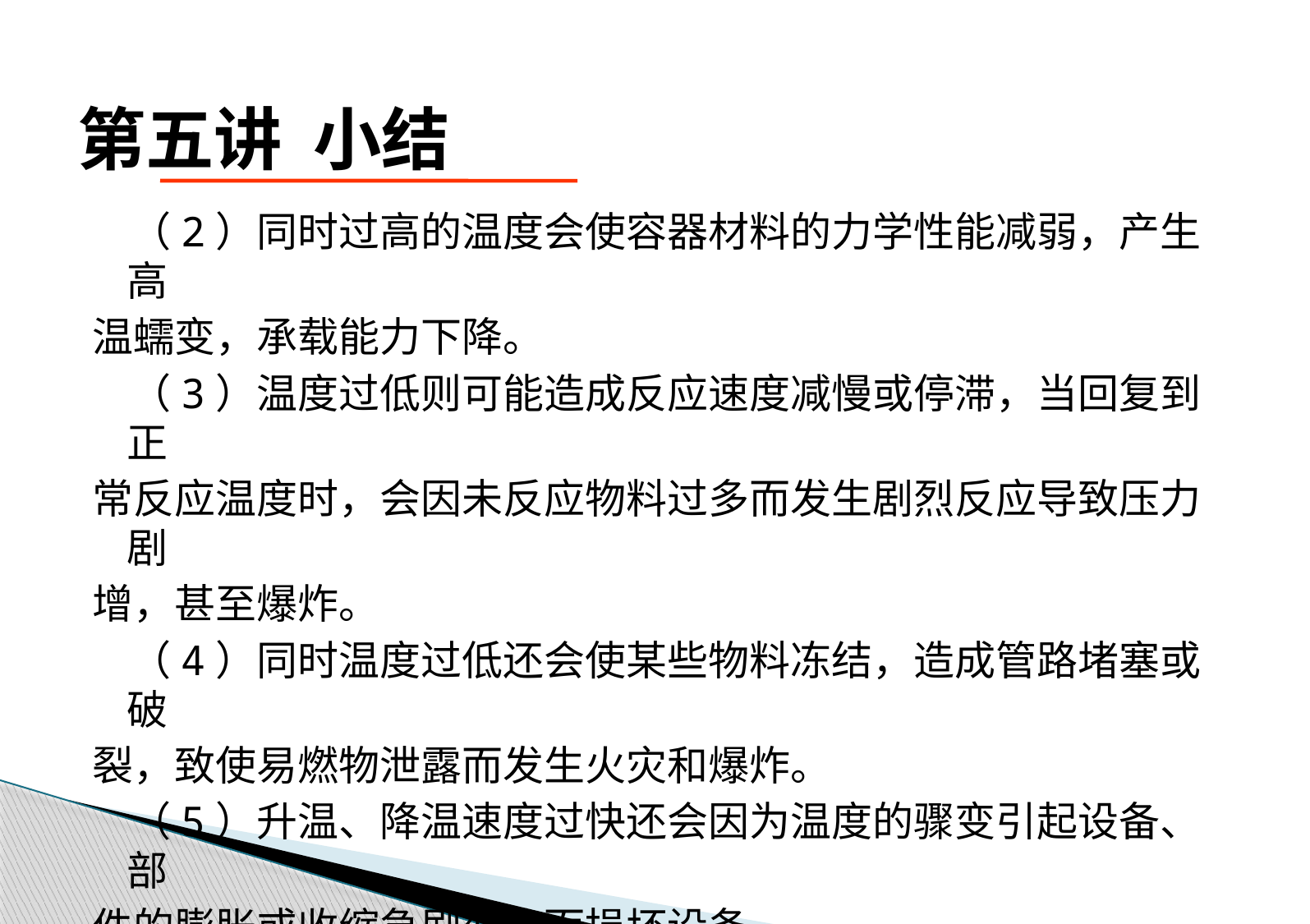

# 第五讲  小结

   （2）同时过高的温度会使容器材料的力学性能减弱，产生高
温蠕变，承载能力下降。
   （3）温度过低则可能造成反应速度减慢或停滞，当回复到正
常反应温度时，会因未反应物料过多而发生剧烈反应导致压力剧
增，甚至爆炸。
   （4）同时温度过低还会使某些物料冻结，造成管路堵塞或破
裂，致使易燃物泄露而发生火灾和爆炸。
   （5）升温、降温速度过快还会因为温度的骤变引起设备、部
件的膨胀或收缩急剧变化而损坏设备。
   因此，严格控制操作温度是防止压力容器事故所必须的。